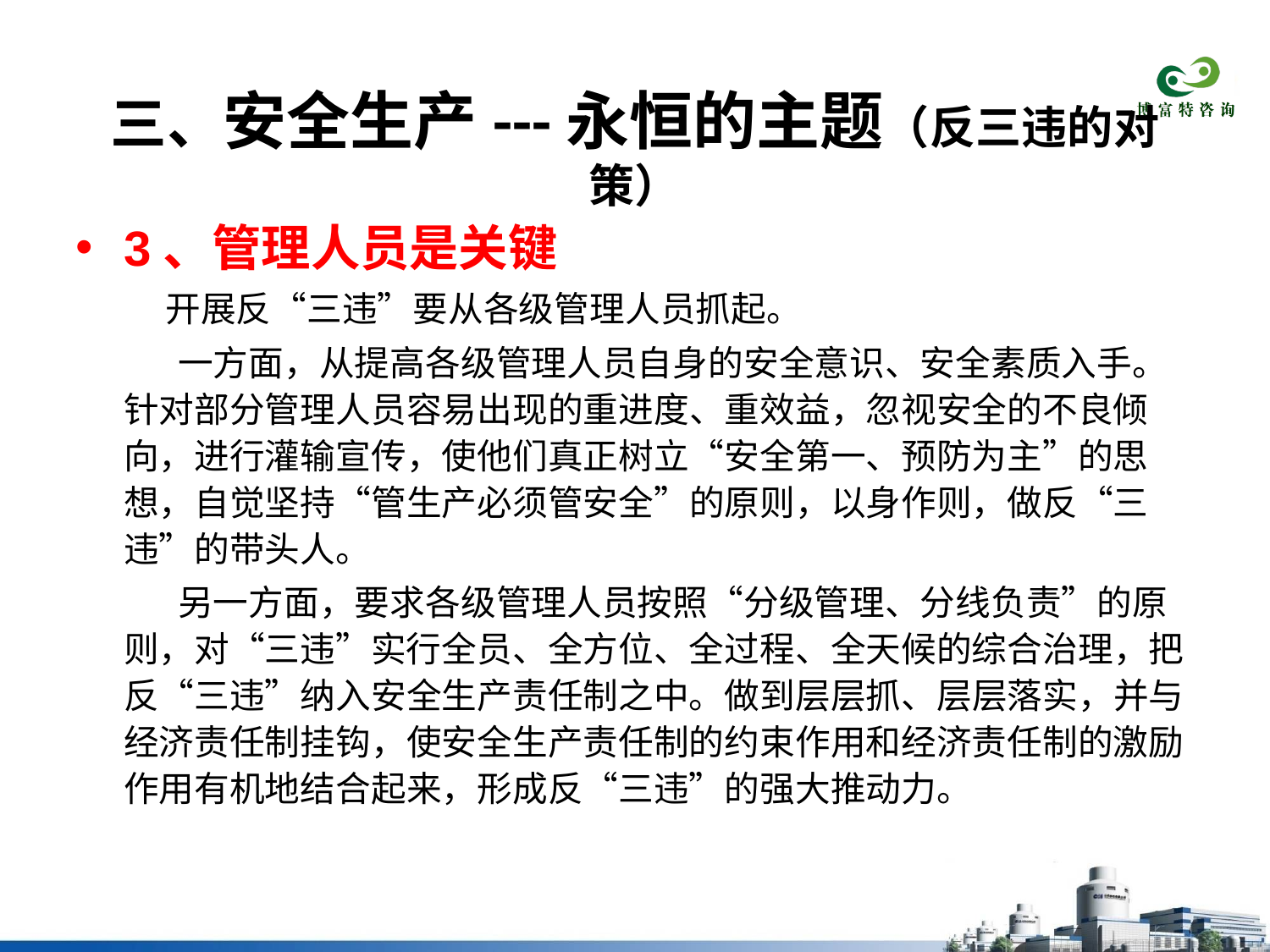

# 三、安全生产---永恒的主题（反三违的对策）
3、管理人员是关键
　　     开展反“三违”要从各级管理人员抓起。
　　    一方面，从提高各级管理人员自身的安全意识、安全素质入手。针对部分管理人员容易出现的重进度、重效益，忽视安全的不良倾向，进行灌输宣传，使他们真正树立“安全第一、预防为主”的思想，自觉坚持“管生产必须管安全”的原则，以身作则，做反“三违”的带头人。
　　    另一方面，要求各级管理人员按照“分级管理、分线负责”的原则，对“三违”实行全员、全方位、全过程、全天候的综合治理，把反“三违”纳入安全生产责任制之中。做到层层抓、层层落实，并与经济责任制挂钩，使安全生产责任制的约束作用和经济责任制的激励作用有机地结合起来，形成反“三违”的强大推动力。